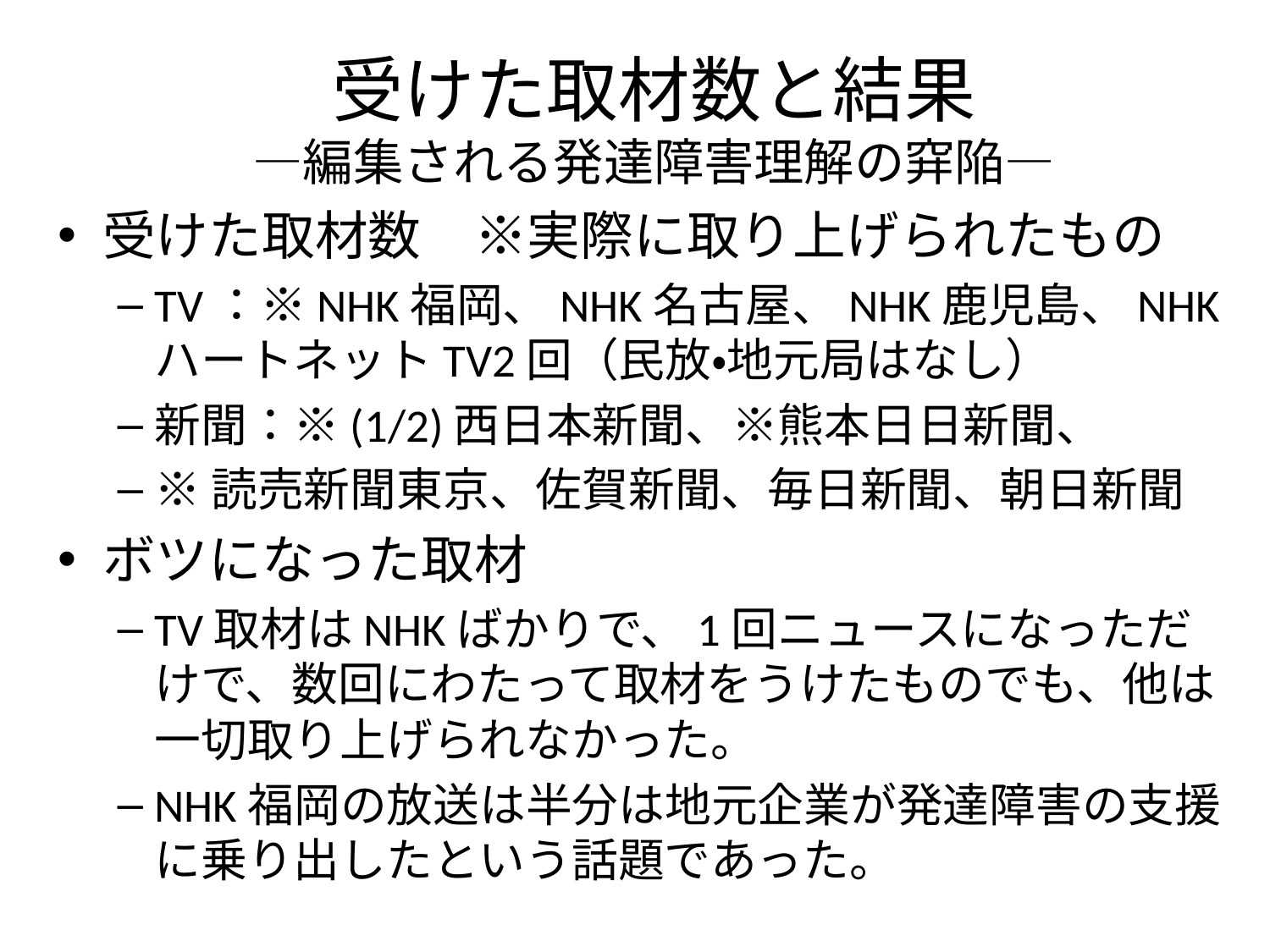

# 受けた取材数と結果 ―編集される発達障害理解の穽陥―
受けた取材数　※実際に取り上げられたもの
TV：※NHK福岡、NHK名古屋、NHK鹿児島、NHKハートネットTV2回（民放・地元局はなし）
新聞：※(1/2)西日本新聞、※熊本日日新聞、
※読売新聞東京、佐賀新聞、毎日新聞、朝日新聞
ボツになった取材
TV取材はNHKばかりで、1回ニュースになっただけで、数回にわたって取材をうけたものでも、他は一切取り上げられなかった。
NHK福岡の放送は半分は地元企業が発達障害の支援に乗り出したという話題であった。